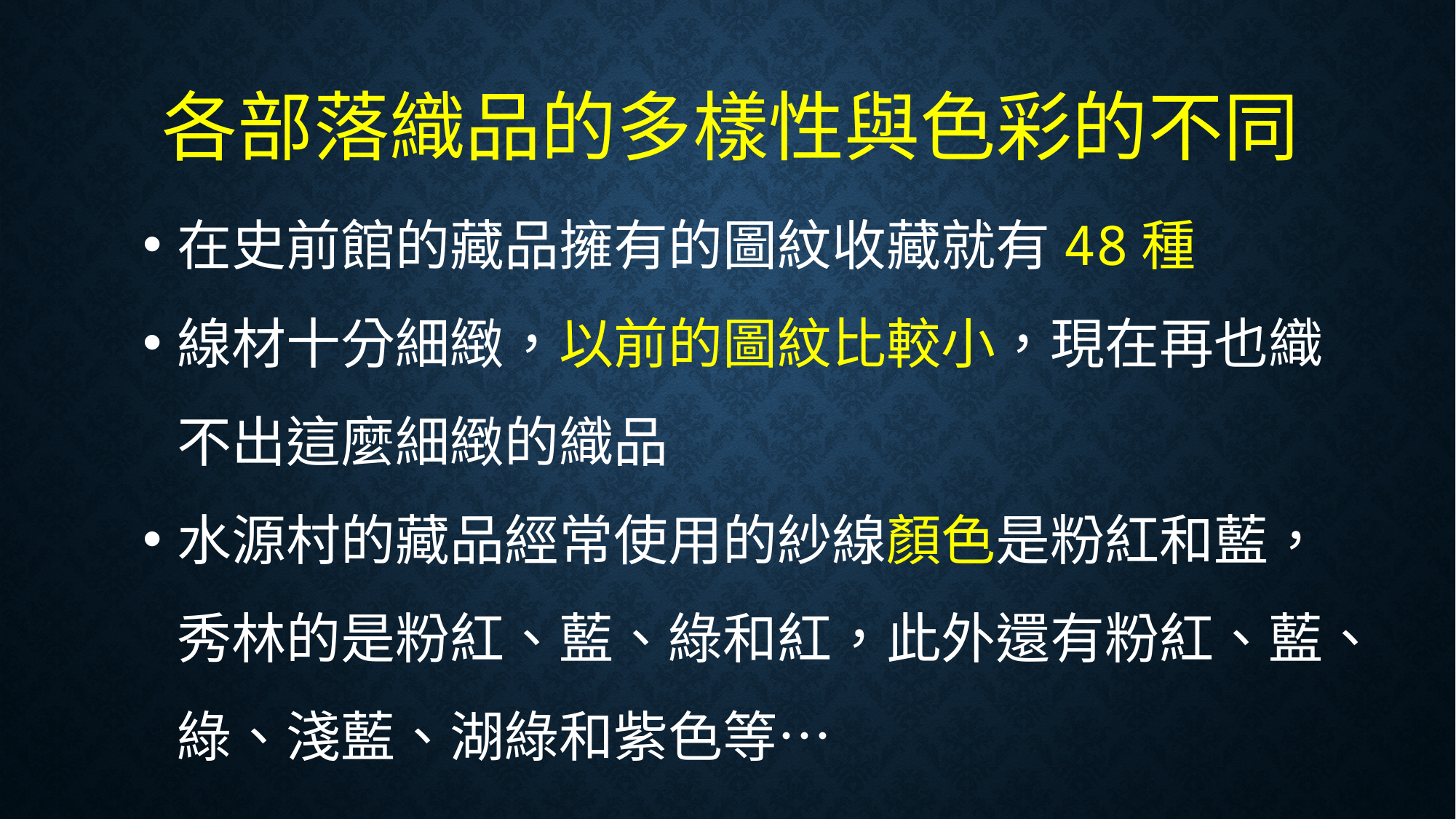

各部落織品的多樣性與色彩的不同

在史前館的藏品擁有的圖紋收藏就有48種
線材十分細緻，以前的圖紋比較小，現在再也織不出這麼細緻的織品
水源村的藏品經常使用的紗線顏色是粉紅和藍，秀林的是粉紅、藍、綠和紅，此外還有粉紅、藍、綠、淺藍、湖綠和紫色等…